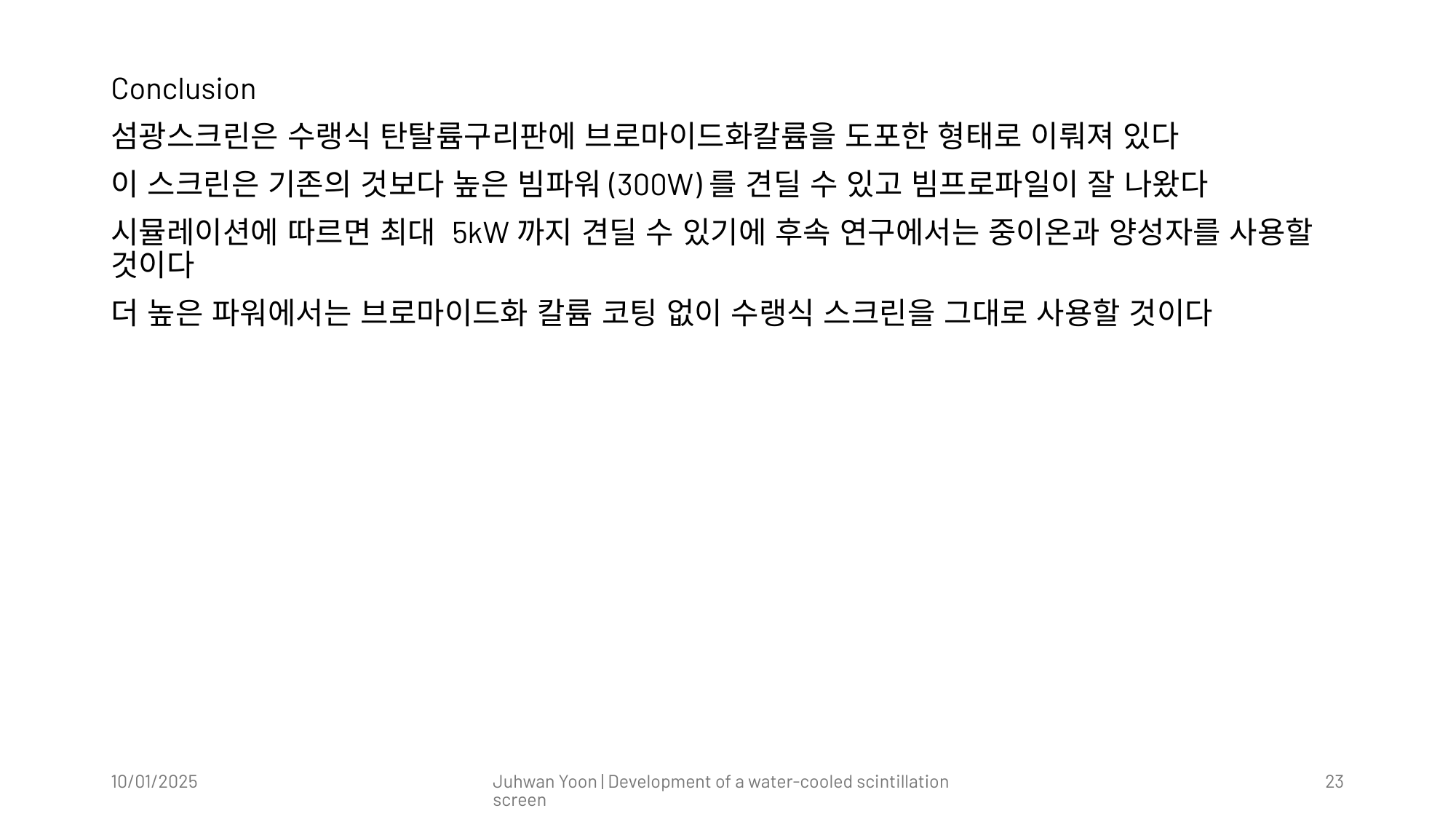

Conclusion
섬광스크린은 수랭식 탄탈륨구리판에 브로마이드화칼륨을 도포한 형태로 이뤄져 있다
이 스크린은 기존의 것보다 높은 빔파워(300W)를 견딜 수 있고 빔프로파일이 잘 나왔다
시뮬레이션에 따르면 최대 5kW까지 견딜 수 있기에 후속 연구에서는 중이온과 양성자를 사용할 것이다
더 높은 파워에서는 브로마이드화 칼륨 코팅 없이 수랭식 스크린을 그대로 사용할 것이다
10/01/2025
Juhwan Yoon | Development of a water-cooled scintillation screen
23